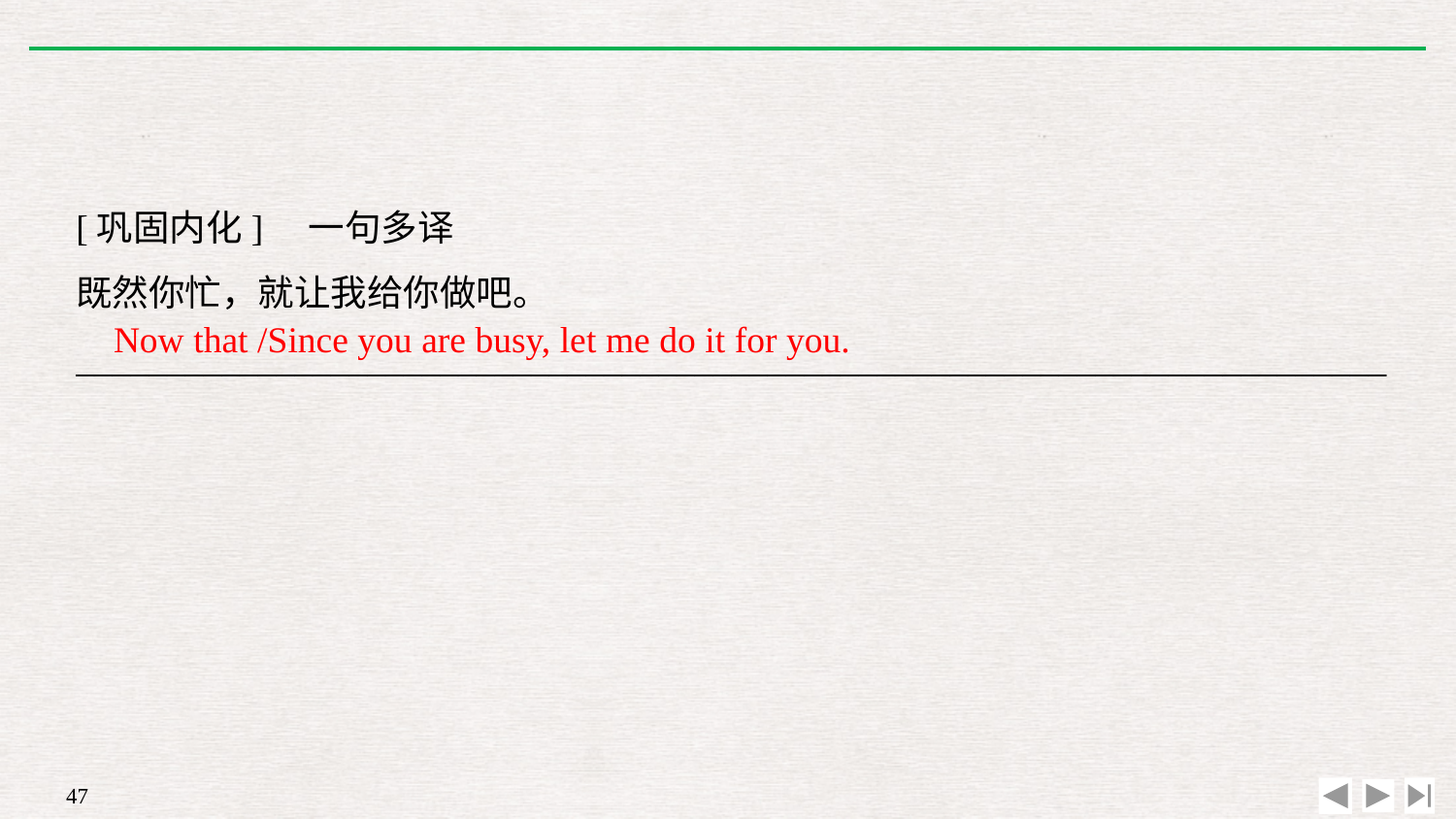

[巩固内化]　一句多译
既然你忙，就让我给你做吧。
________________________________________________________________________
Now that /Since you are busy, let me do it for you.